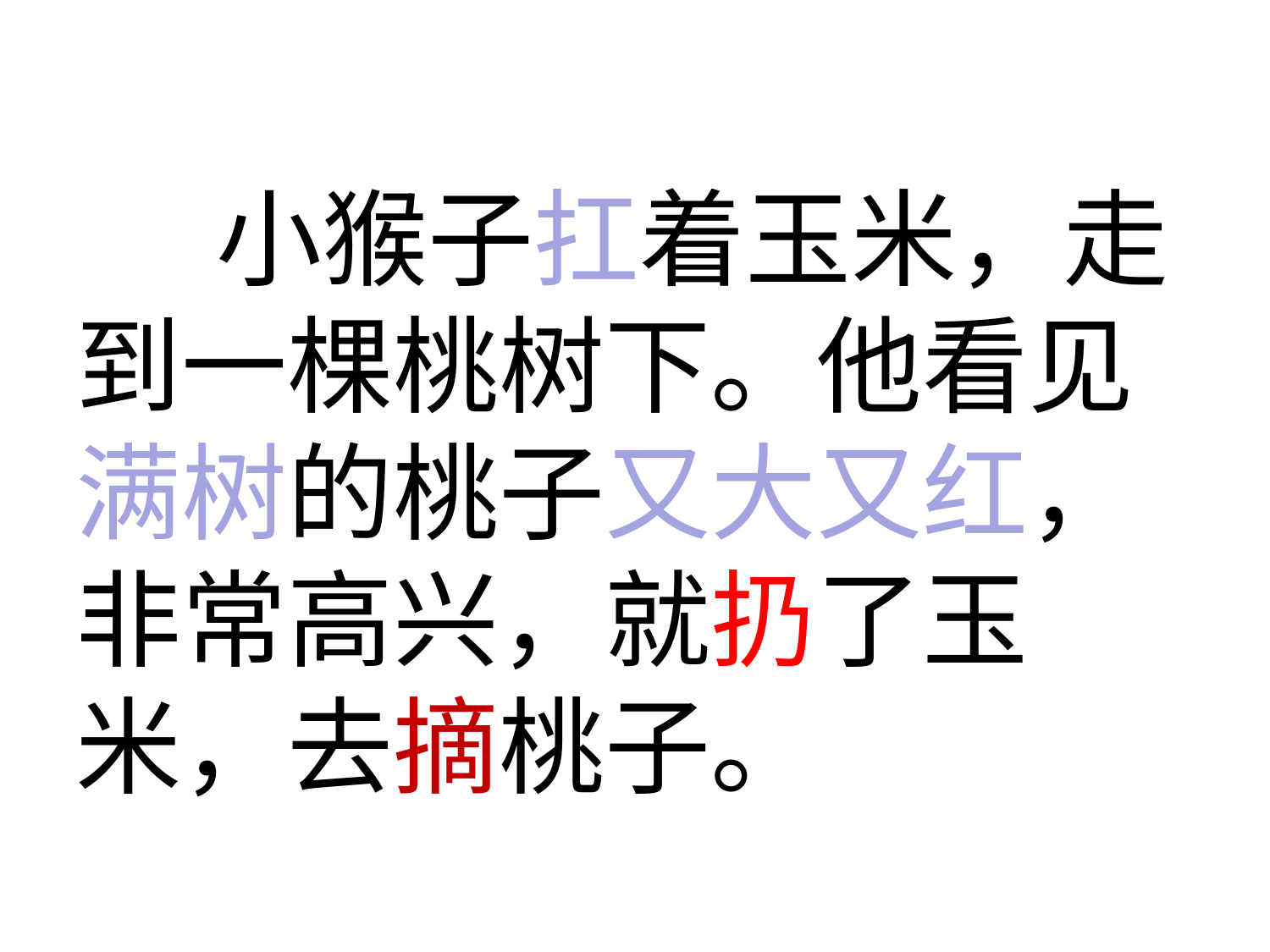

# 小猴子扛着玉米，走到一棵桃树下。他看见满树的桃子又大又红，非常高兴，就扔了玉米，去摘桃子。